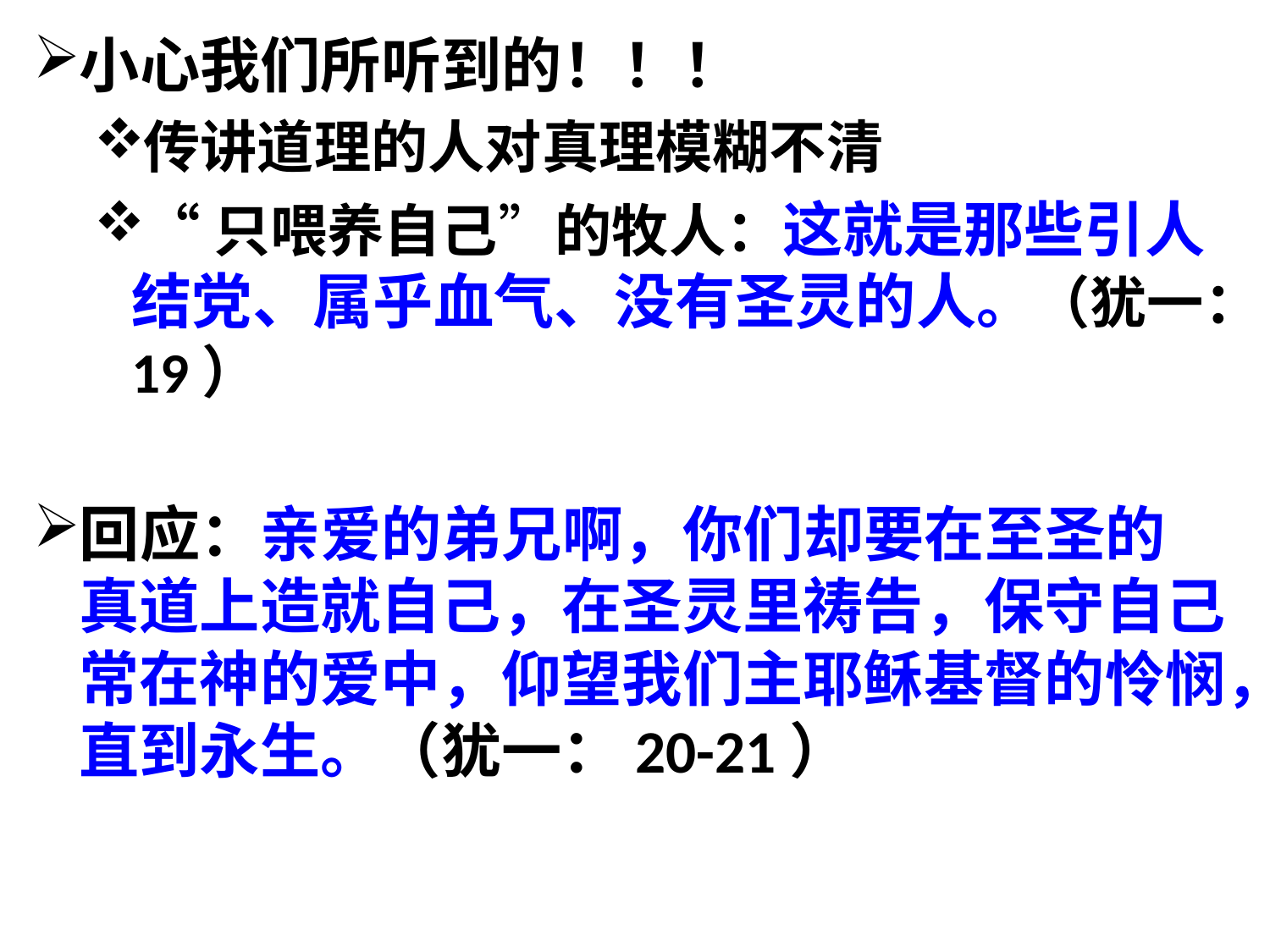

小心我们所听到的！！！
传讲道理的人对真理模糊不清
“只喂养自己”的牧人：这就是那些引人结党、属乎血气、没有圣灵的人。（犹一：19）

回应：亲爱的弟兄啊，你们却要在至圣的真道上造就自己，在圣灵里祷告，保守自己常在神的爱中，仰望我们主耶稣基督的怜悯，直到永生。（犹一：20-21）